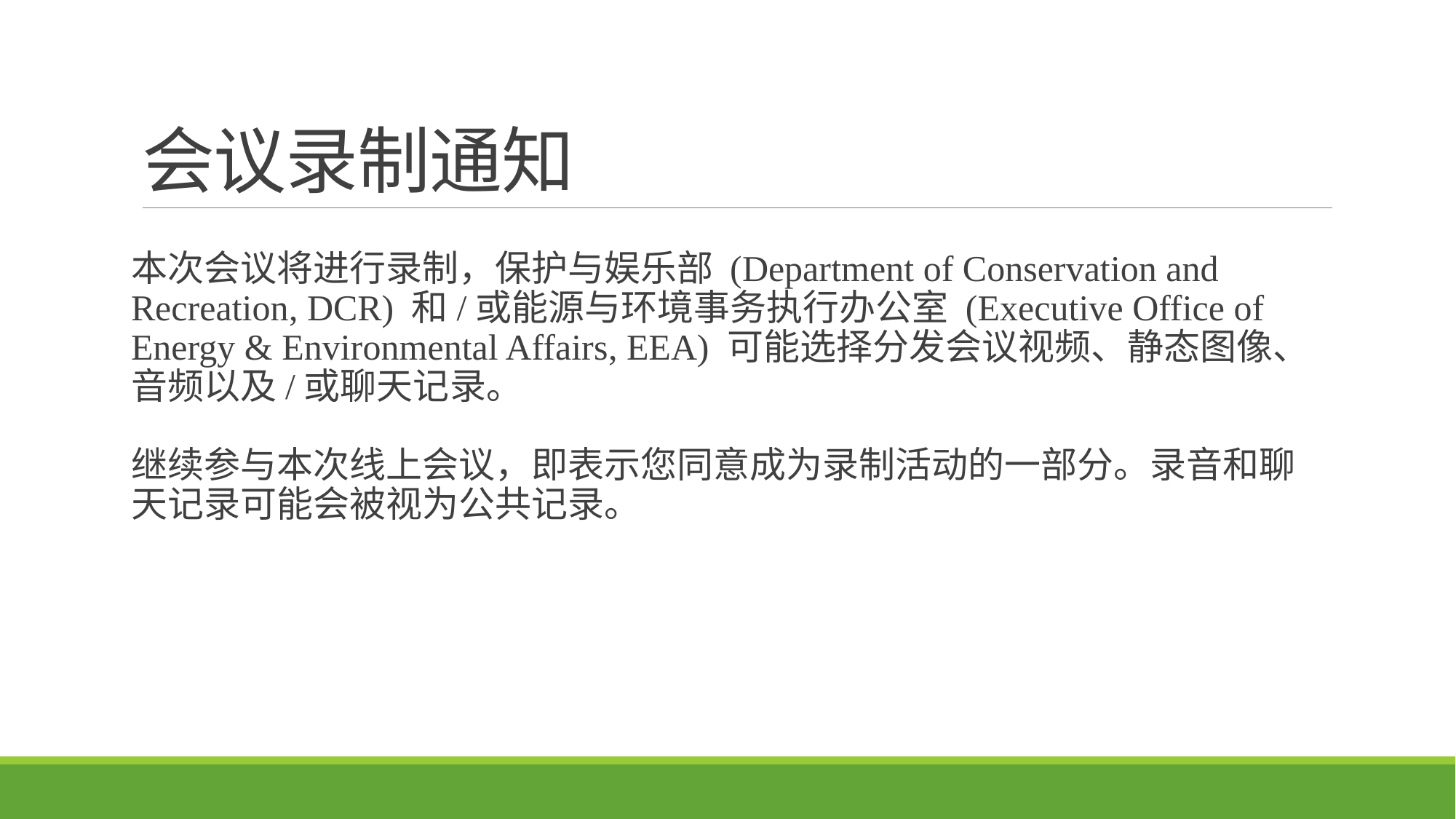

# 会议录制通知
本次会议将进行录制，保护与娱乐部 (Department of Conservation and Recreation, DCR) 和/或能源与环境事务执行办公室 (Executive Office of Energy & Environmental Affairs, EEA) 可能选择分发会议视频、静态图像、音频以及/或聊天记录。
继续参与本次线上会议，即表示您同意成为录制活动的一部分。录音和聊天记录可能会被视为公共记录。